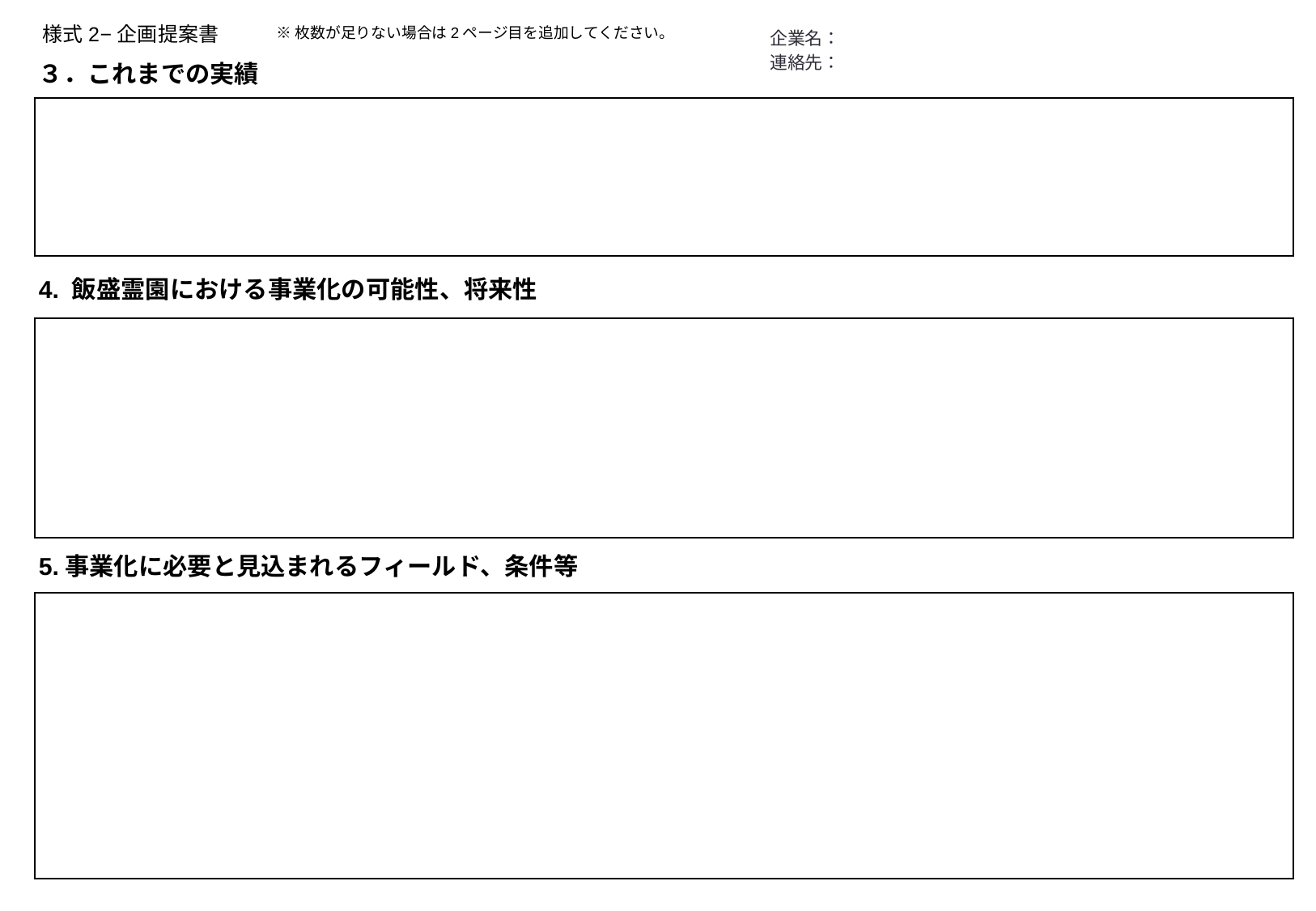

※枚数が足りない場合は2ページ目を追加してください。
様式2−企画提案書
企業名：
連絡先：
３．これまでの実績

4. 飯盛霊園における事業化の可能性、将来性

5.事業化に必要と見込まれるフィールド、条件等